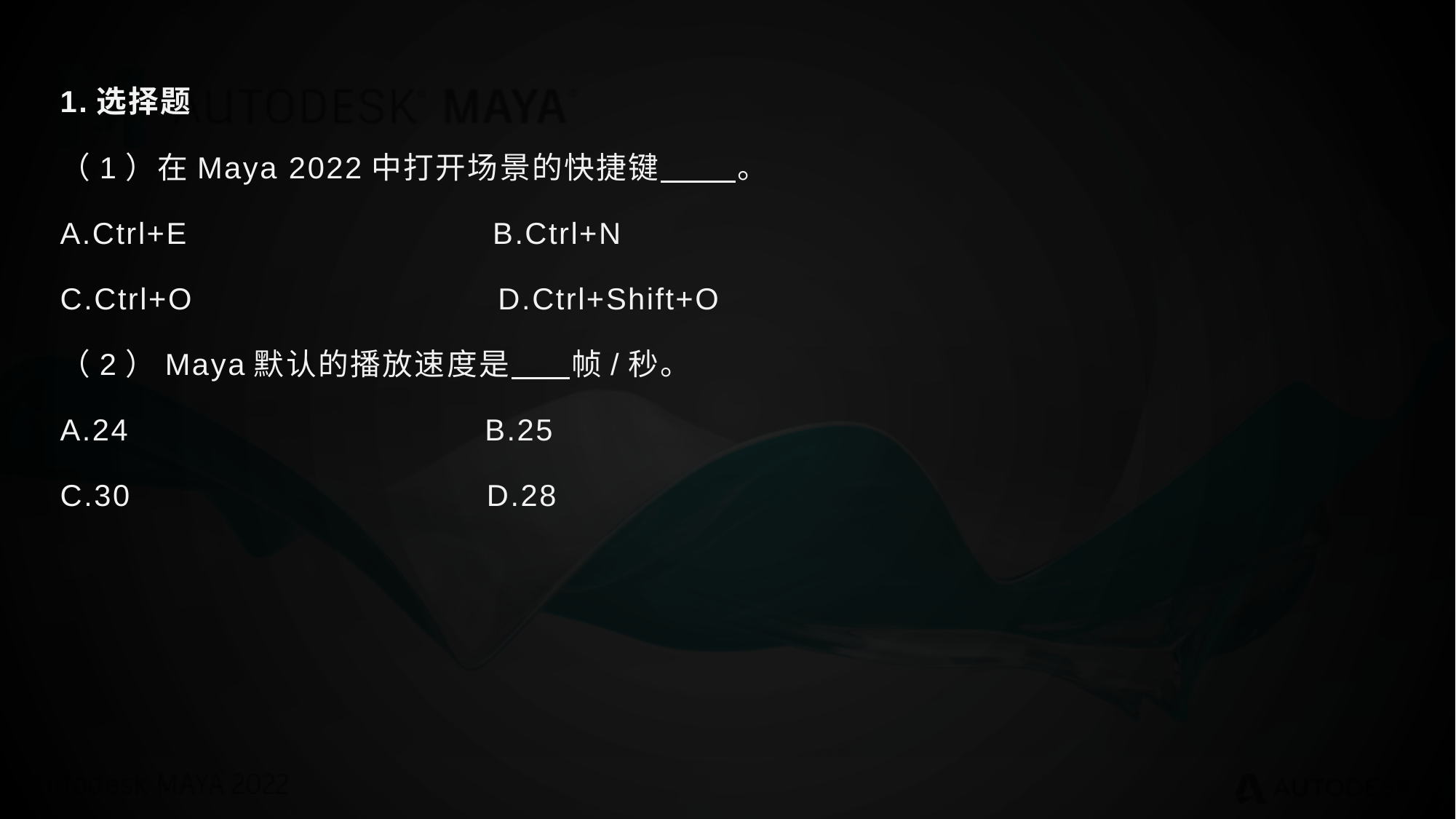

1.选择题
（1）在Maya 2022中打开场景的快捷键         。
A.Ctrl+E                              B.Ctrl+N
C.Ctrl+O                              D.Ctrl+Shift+O
（2）Maya默认的播放速度是       帧/秒。
A.24                                   B.25
C.30                                   D.28